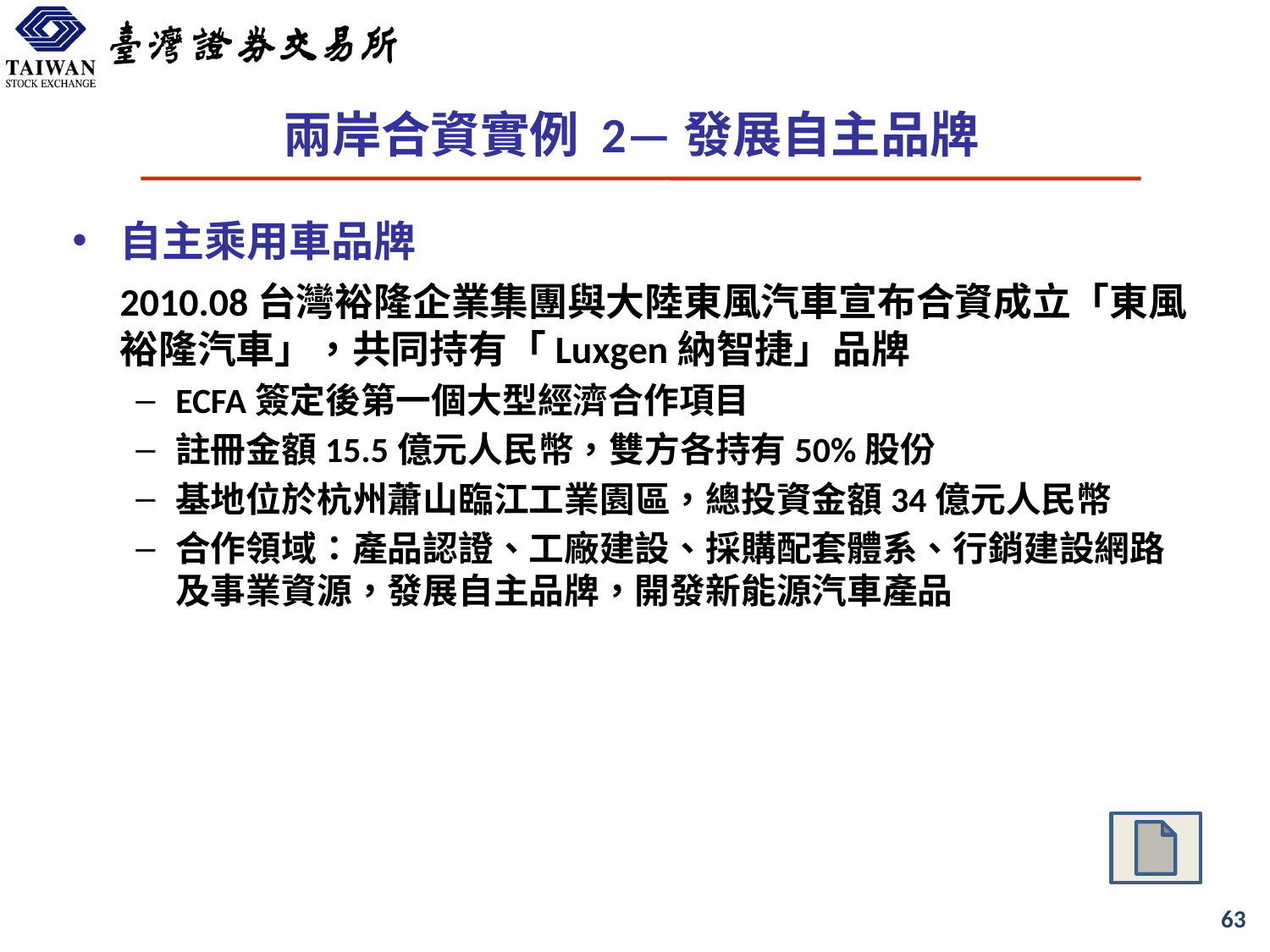

# 兩岸合資實例 2—發展自主品牌
自主乘用車品牌
	2010.08台灣裕隆企業集團與大陸東風汽車宣布合資成立「東風裕隆汽車」，共同持有「Luxgen納智捷」品牌
ECFA簽定後第一個大型經濟合作項目
註冊金額15.5億元人民幣，雙方各持有50%股份
基地位於杭州蕭山臨江工業園區，總投資金額34億元人民幣
合作領域：產品認證、工廠建設、採購配套體系、行銷建設網路及事業資源，發展自主品牌，開發新能源汽車產品

63